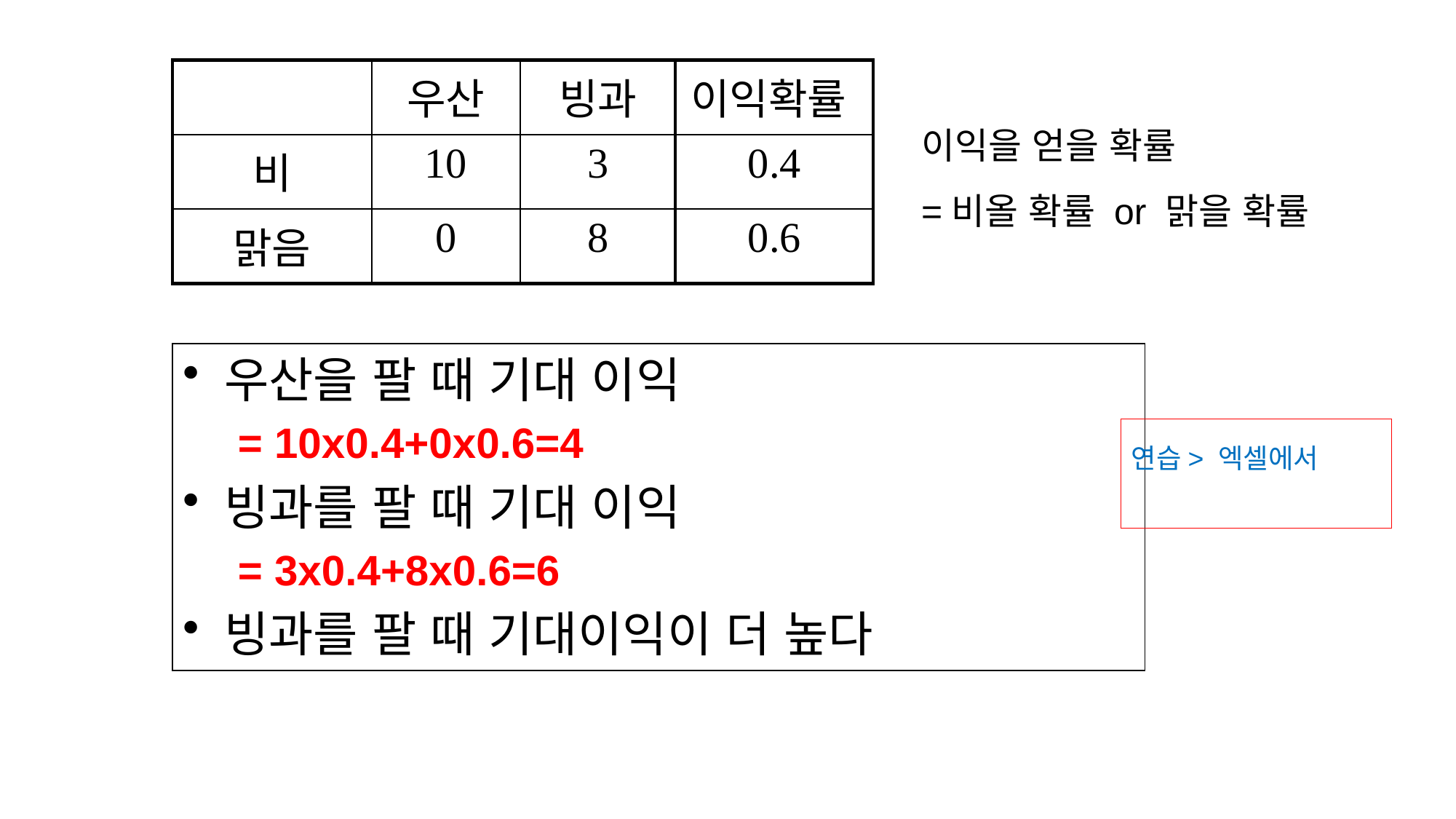

|  | 우산 | 빙과 | 이익확률 |
| --- | --- | --- | --- |
| 비 | 10 | 3 | 0.4 |
| 맑음 | 0 | 8 | 0.6 |
이익을 얻을 확률
=비올 확률 or 맑을 확률
우산을 팔 때 기대 이익
= 10x0.4+0x0.6=4
빙과를 팔 때 기대 이익
= 3x0.4+8x0.6=6
빙과를 팔 때 기대이익이 더 높다
연습> 엑셀에서